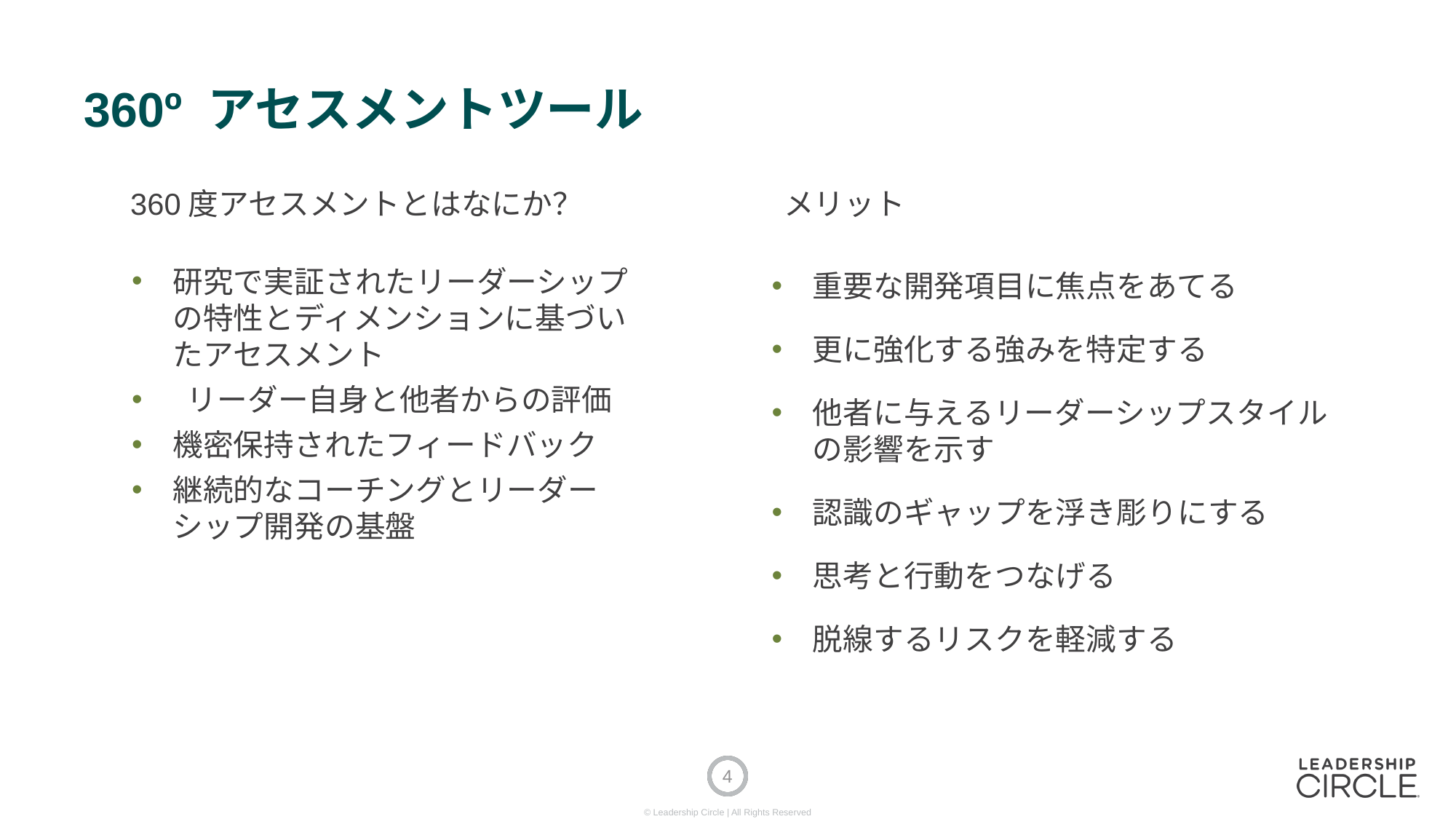

# 360º アセスメントツール

360度アセスメントとはなにか？
 メリット
研究で実証されたリーダーシップの特性とディメンションに基づいたアセスメント
 リーダー自身と他者からの評価
機密保持されたフィードバック
継続的なコーチングとリーダーシップ開発の基盤
重要な開発項目に焦点をあてる
更に強化する強みを特定する
他者に与えるリーダーシップスタイルの影響を示す
認識のギャップを浮き彫りにする
思考と行動をつなげる
脱線するリスクを軽減する
4
© Leadership Circle | All Rights Reserved